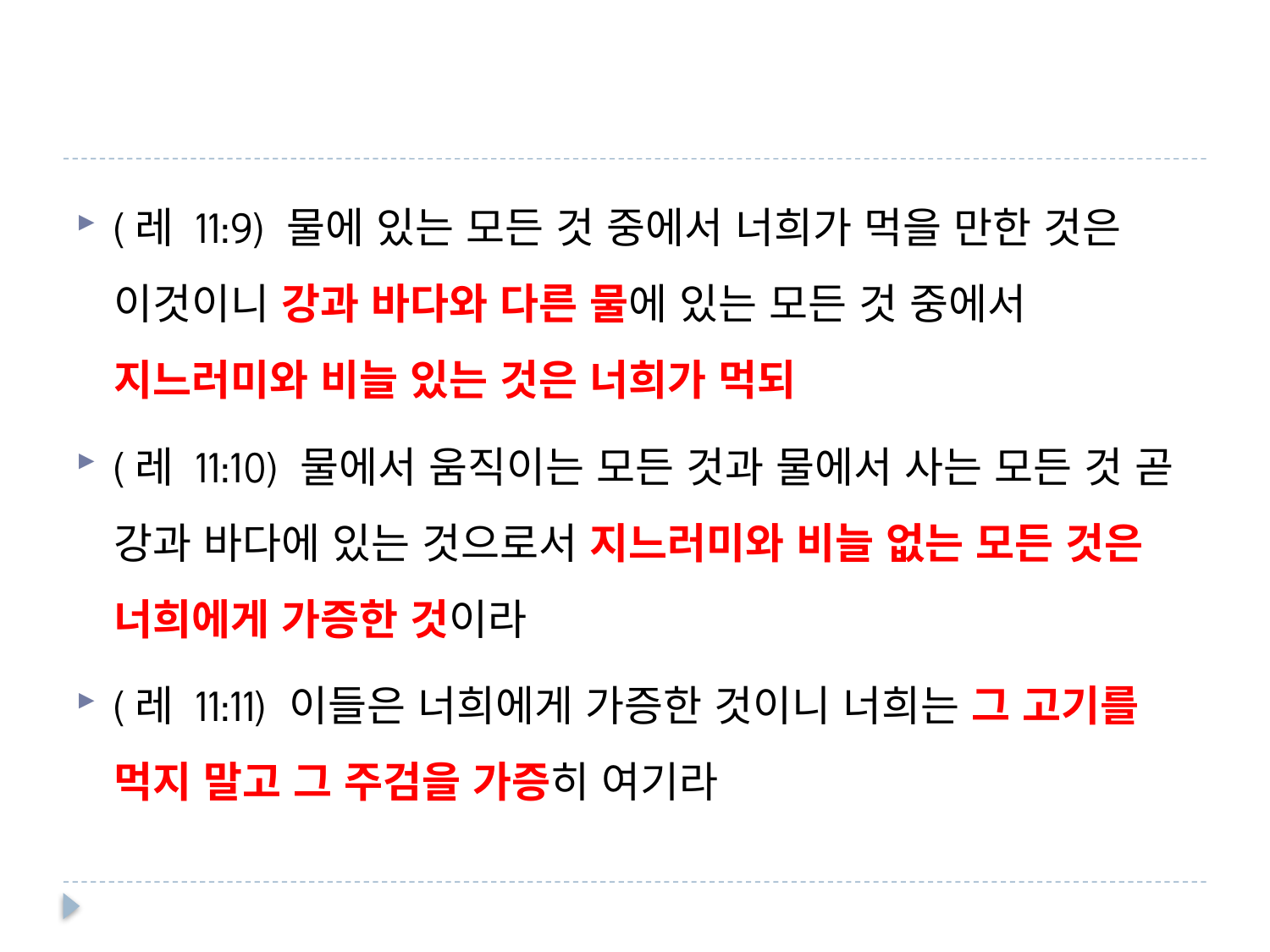

#
(레 11:9) 물에 있는 모든 것 중에서 너희가 먹을 만한 것은 이것이니 강과 바다와 다른 물에 있는 모든 것 중에서 지느러미와 비늘 있는 것은 너희가 먹되
(레 11:10) 물에서 움직이는 모든 것과 물에서 사는 모든 것 곧 강과 바다에 있는 것으로서 지느러미와 비늘 없는 모든 것은 너희에게 가증한 것이라
(레 11:11) 이들은 너희에게 가증한 것이니 너희는 그 고기를 먹지 말고 그 주검을 가증히 여기라